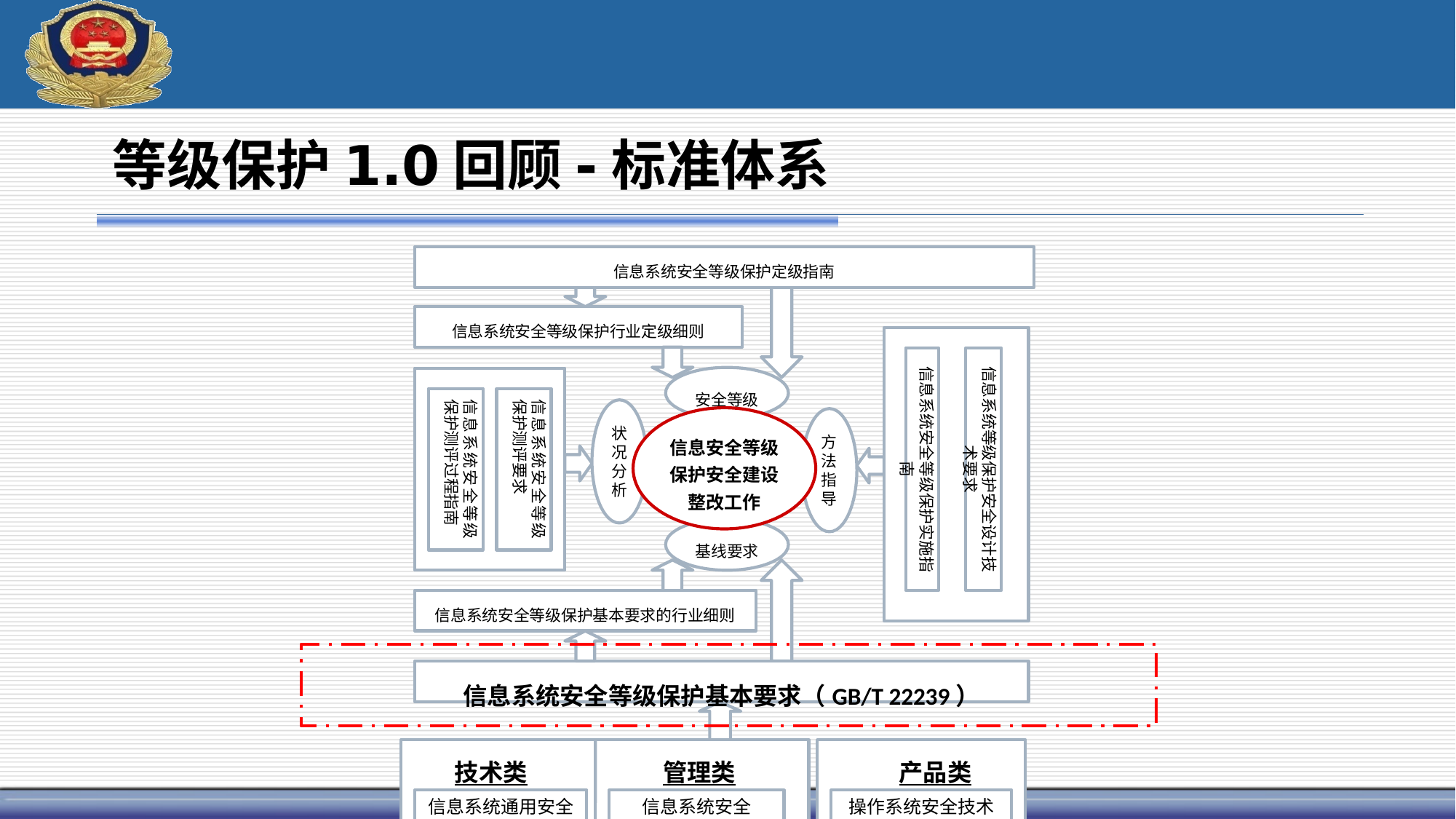

等级保护1.0回顾-标准体系
信息系统安全等级保护定级指南

信息系统安全等级保护行业定级细则

信息系统安全等级保护实施指南
信息系统等级保护安全设计技术要求
安全等级

信息系统安全等级保护测评过程指南
信息系统安全等级保护测评要求
状况分析
信息安全等级
保护安全建设
整改工作
方法指导

基线要求

信息系统安全等级保护基本要求的行业细则

信息系统安全等级保护基本要求（GB/T 22239）

技术类
管理类
产品类
信息系统通用安全
技术要求
信息系统安全
管理要求
操作系统安全技术
要求
信息系统物理安全
技术要求
信息系统安全工程
管理要求
数据库管理系统安全技术要求
网络基础安全技术
要求
其他管理类标准
网络和终端设备隔离部件技术要求
其他技术类标准
其他产品类标准

计算机信息系统安全保护等级划分准则（GB17859）